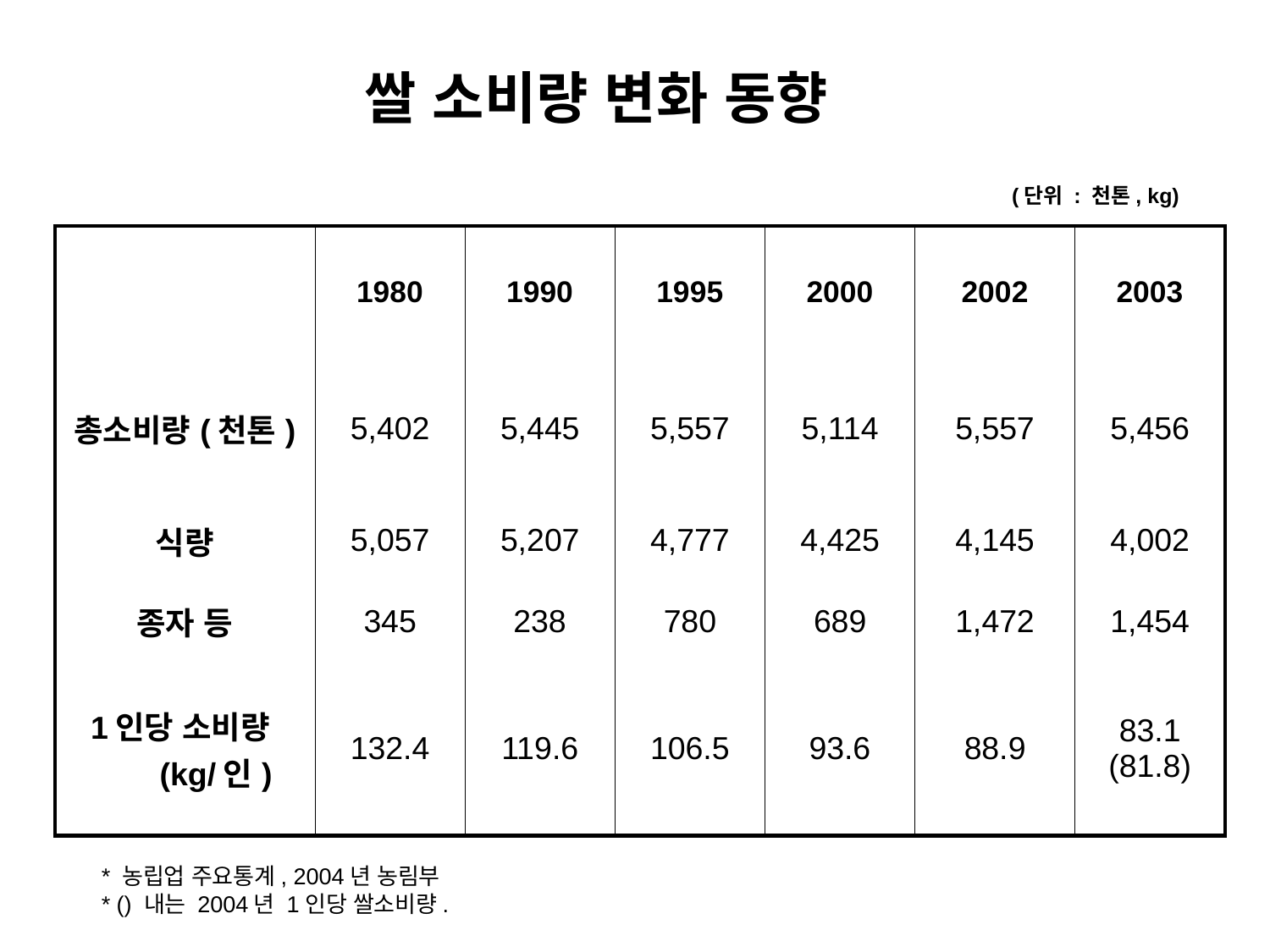

쌀 소비량 변화 동향
(단위 : 천톤, kg)
|  | 1980 | 1990 | 1995 | 2000 | 2002 | 2003 |
| --- | --- | --- | --- | --- | --- | --- |
| 총소비량(천톤) | 5,402 | 5,445 | 5,557 | 5,114 | 5,557 | 5,456 |
| 식량 | 5,057 | 5,207 | 4,777 | 4,425 | 4,145 | 4,002 |
| 종자 등 | 345 | 238 | 780 | 689 | 1,472 | 1,454 |
| 1인당 소비량(kg/인) | 132.4 | 119.6 | 106.5 | 93.6 | 88.9 | 83.1 (81.8) |

* 농립업 주요통계, 2004년 농림부
* () 내는 2004년 1인당 쌀소비량.